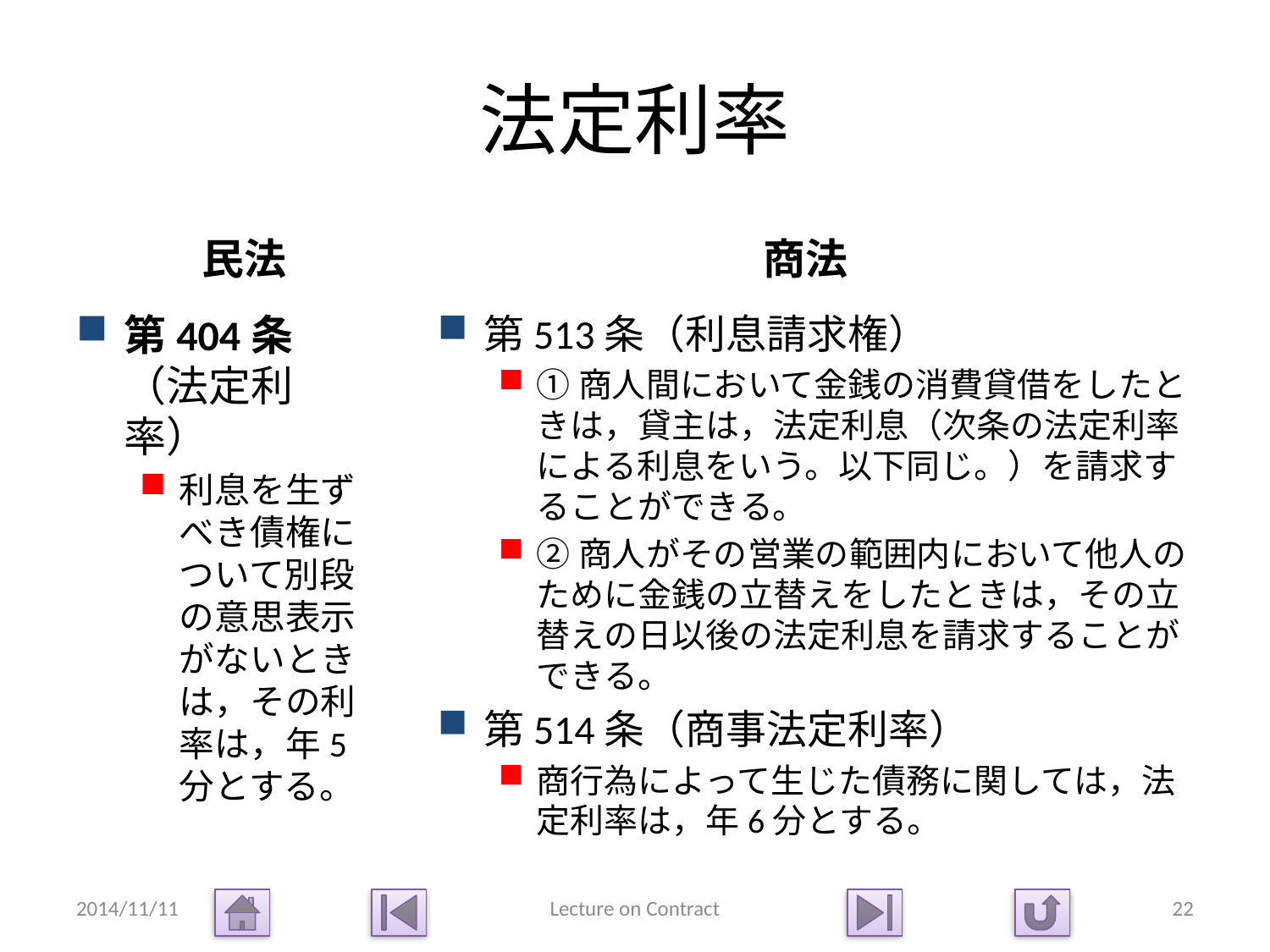

# 法定利率
民法
商法
第404条（法定利率）
利息を生ずべき債権について別段の意思表示がないときは，その利率は，年5分とする。
第513条（利息請求権）
①商人間において金銭の消費貸借をしたときは，貸主は，法定利息（次条の法定利率による利息をいう。以下同じ。）を請求することができる。
②商人がその営業の範囲内において他人のために金銭の立替えをしたときは，その立替えの日以後の法定利息を請求することができる。
第514条（商事法定利率）
商行為によって生じた債務に関しては，法定利率は，年6分とする。
2014/11/11
Lecture on Contract
22